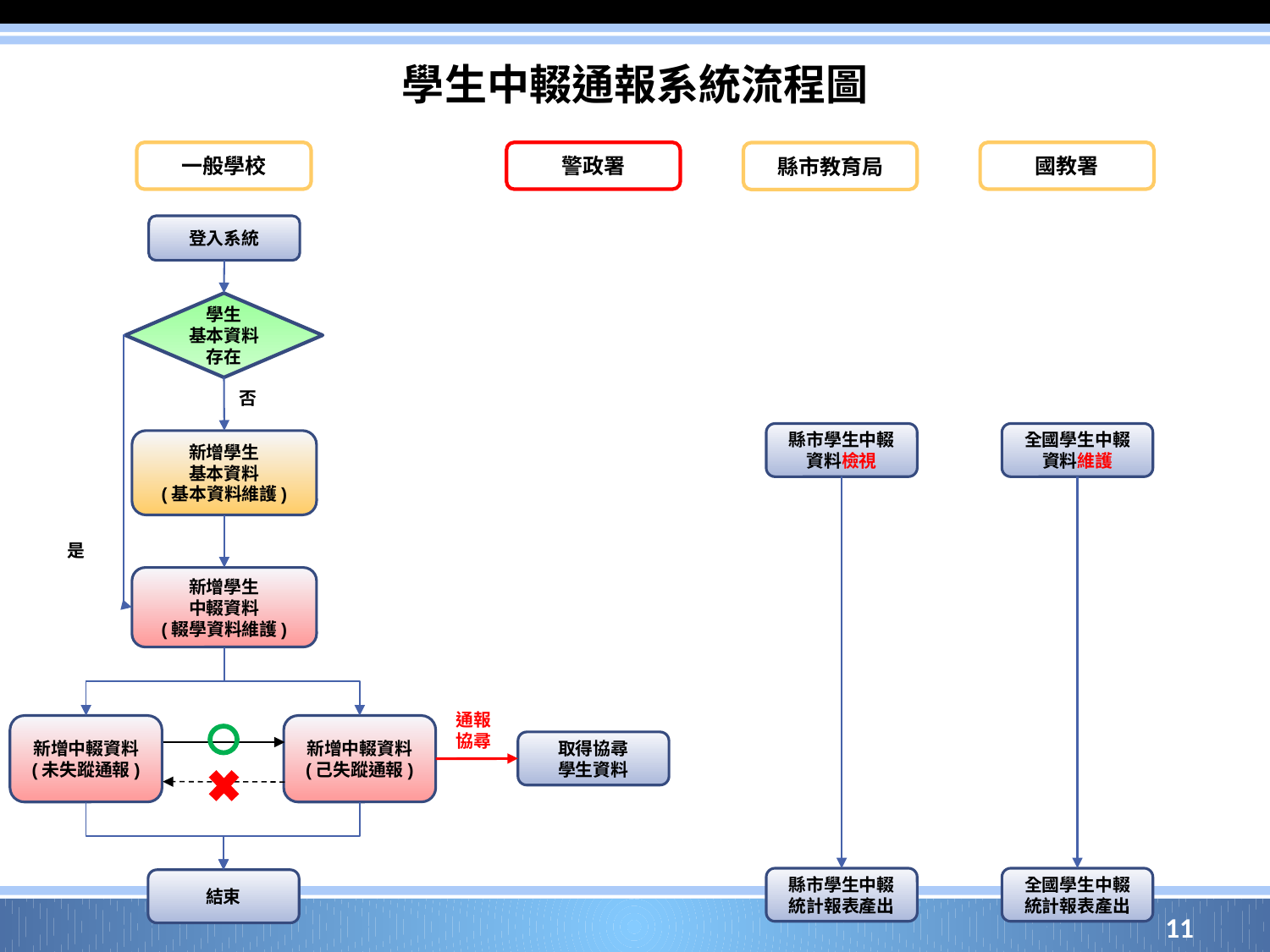

# 學生中輟通報系統流程圖
一般學校
警政署
國教署
縣市教育局
登入系統
學生
基本資料存在
否
縣市學生中輟資料檢視
全國學生中輟資料維護
新增學生
基本資料
(基本資料維護)
是
新增學生
中輟資料
(輟學資料維護)
通報
協尋
新增中輟資料
(未失蹤通報)
新增中輟資料
(己失蹤通報)

取得協尋
學生資料

縣市學生中輟統計報表產出
全國學生中輟統計報表產出
結束
11